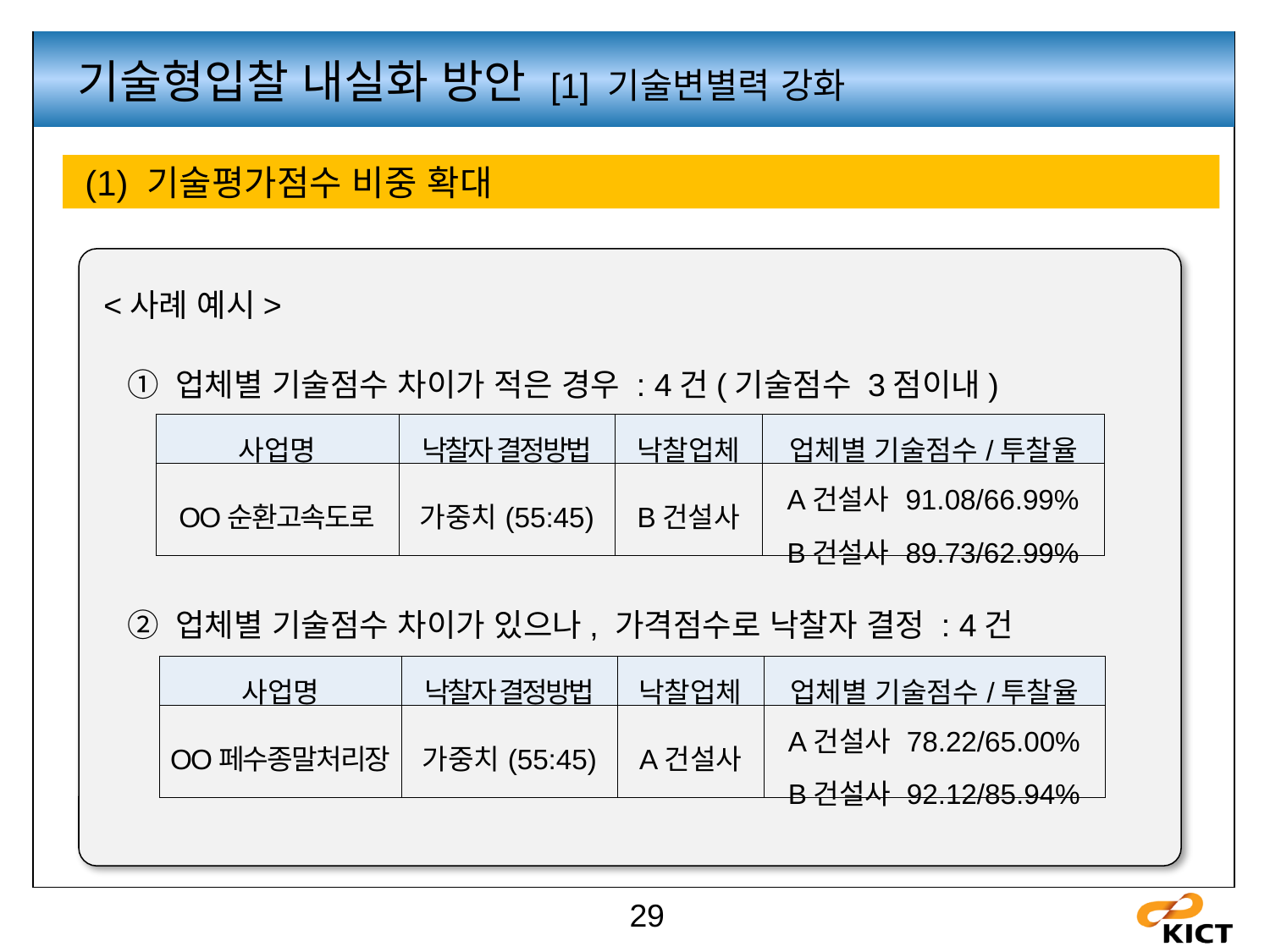

기술형입찰 내실화 방안 [1] 기술변별력 강화
 (1) 기술평가점수 비중 확대

<사례 예시>
① 업체별 기술점수 차이가 적은 경우 : 4건(기술점수 3점이내)
| 사업명 | 낙찰자 결정방법 | 낙찰업체 | 업체별 기술점수/투찰율 |
| --- | --- | --- | --- |
| OO순환고속도로 | 가중치(55:45) | B건설사 | A건설사 91.08/66.99% B건설사 89.73/62.99% |
② 업체별 기술점수 차이가 있으나, 가격점수로 낙찰자 결정 : 4건
| 사업명 | 낙찰자 결정방법 | 낙찰업체 | 업체별 기술점수/투찰율 |
| --- | --- | --- | --- |
| OO페수종말처리장 | 가중치(55:45) | A건설사 | A건설사 78.22/65.00% B건설사 92.12/85.94% |
29